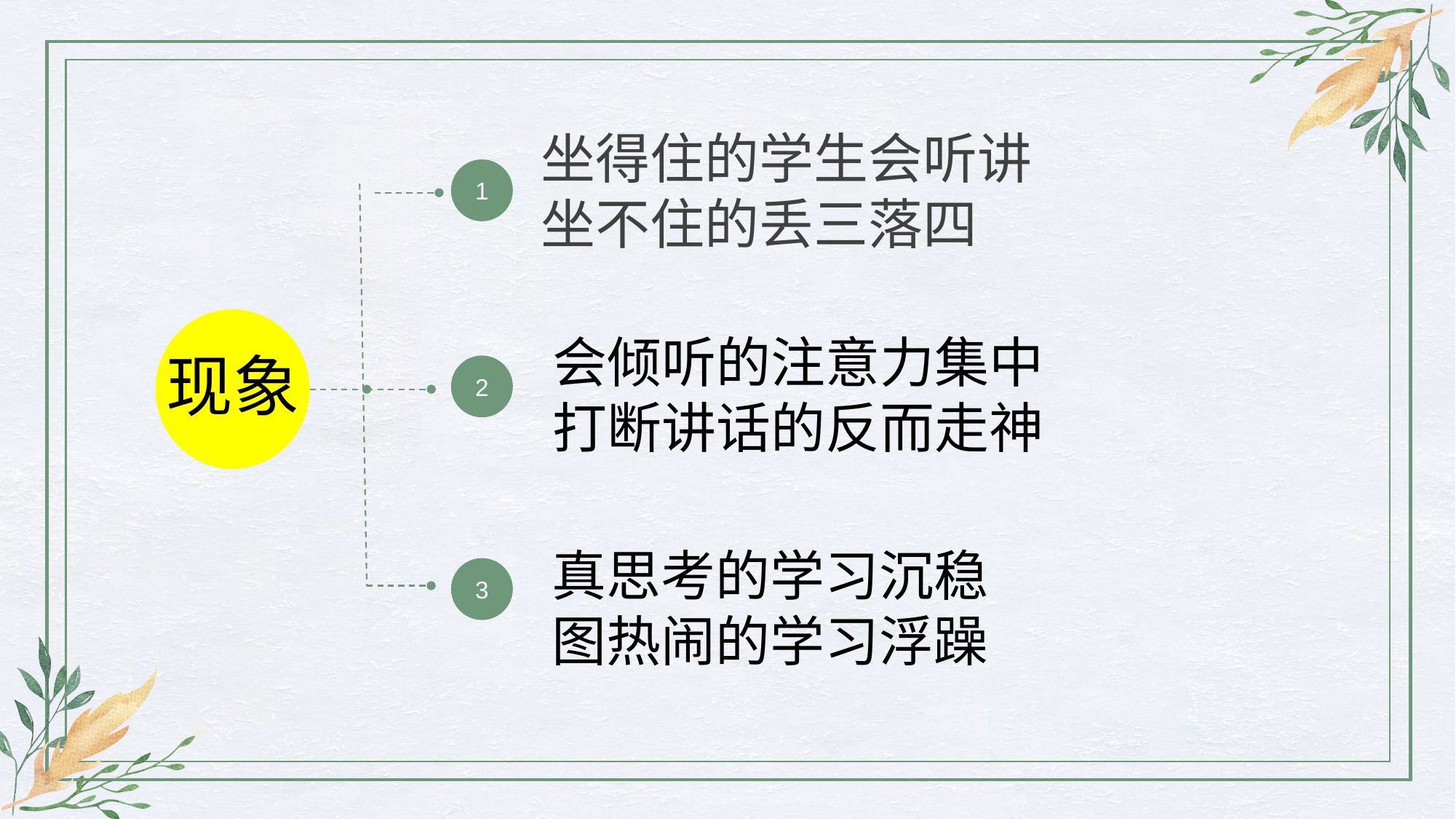

坐得住的学生会听讲
坐不住的丢三落四
1

会倾听的注意力集中
打断讲话的反而走神
现象
2
真思考的学习沉稳
图热闹的学习浮躁
3